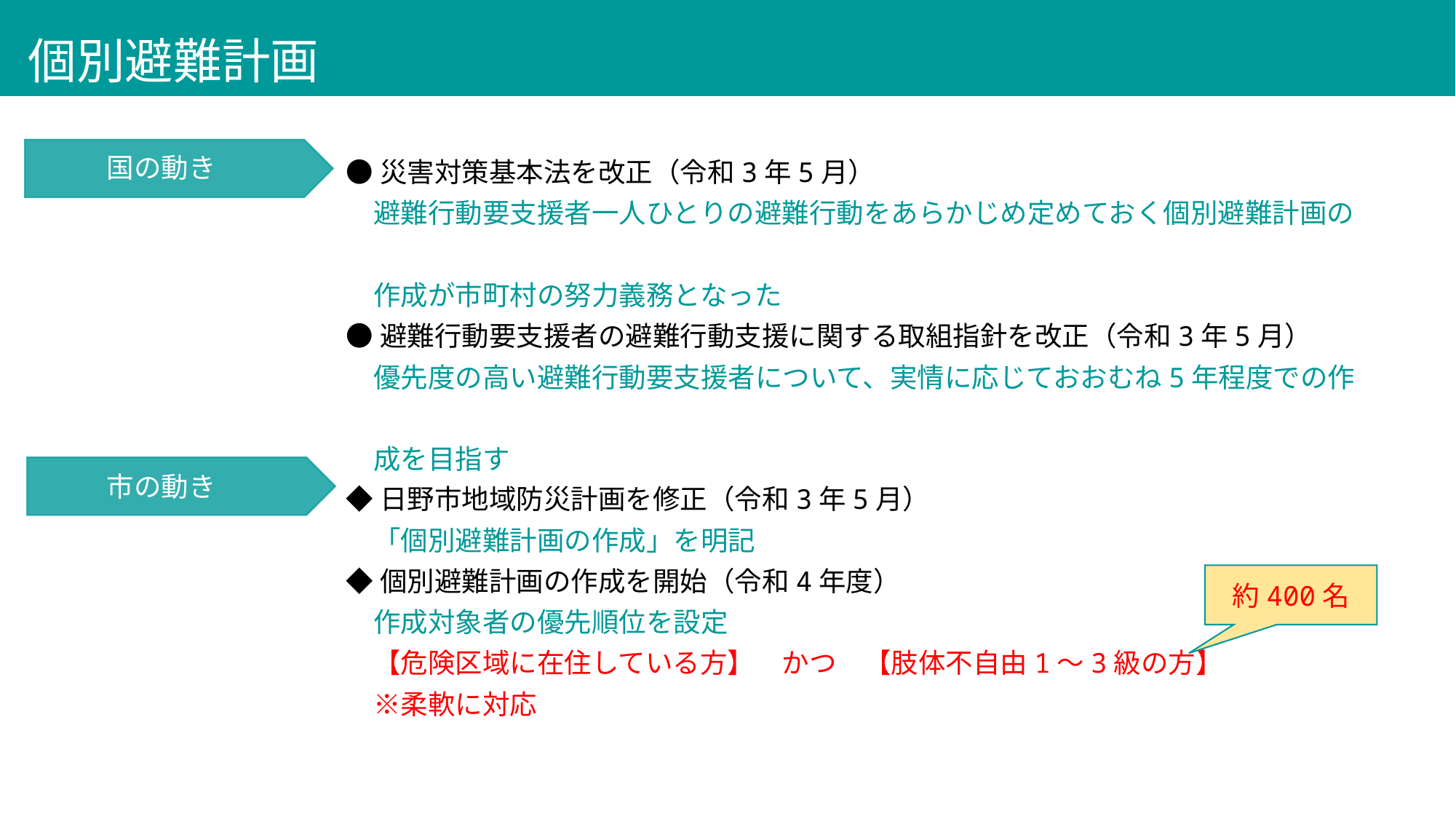

個別避難計画

国の動き
●災害対策基本法を改正（令和3年5月）
　避難行動要支援者一人ひとりの避難行動をあらかじめ定めておく個別避難計画の
　作成が市町村の努力義務となった
●避難行動要支援者の避難行動支援に関する取組指針を改正（令和3年5月）
　優先度の高い避難行動要支援者について、実情に応じておおむね5年程度での作
　成を目指す

市の動き
◆日野市地域防災計画を修正（令和3年5月）
　「個別避難計画の作成」を明記
◆個別避難計画の作成を開始（令和4年度）
　作成対象者の優先順位を設定
　【危険区域に在住している方】　かつ　【肢体不自由1～3級の方】
　※柔軟に対応
約400名